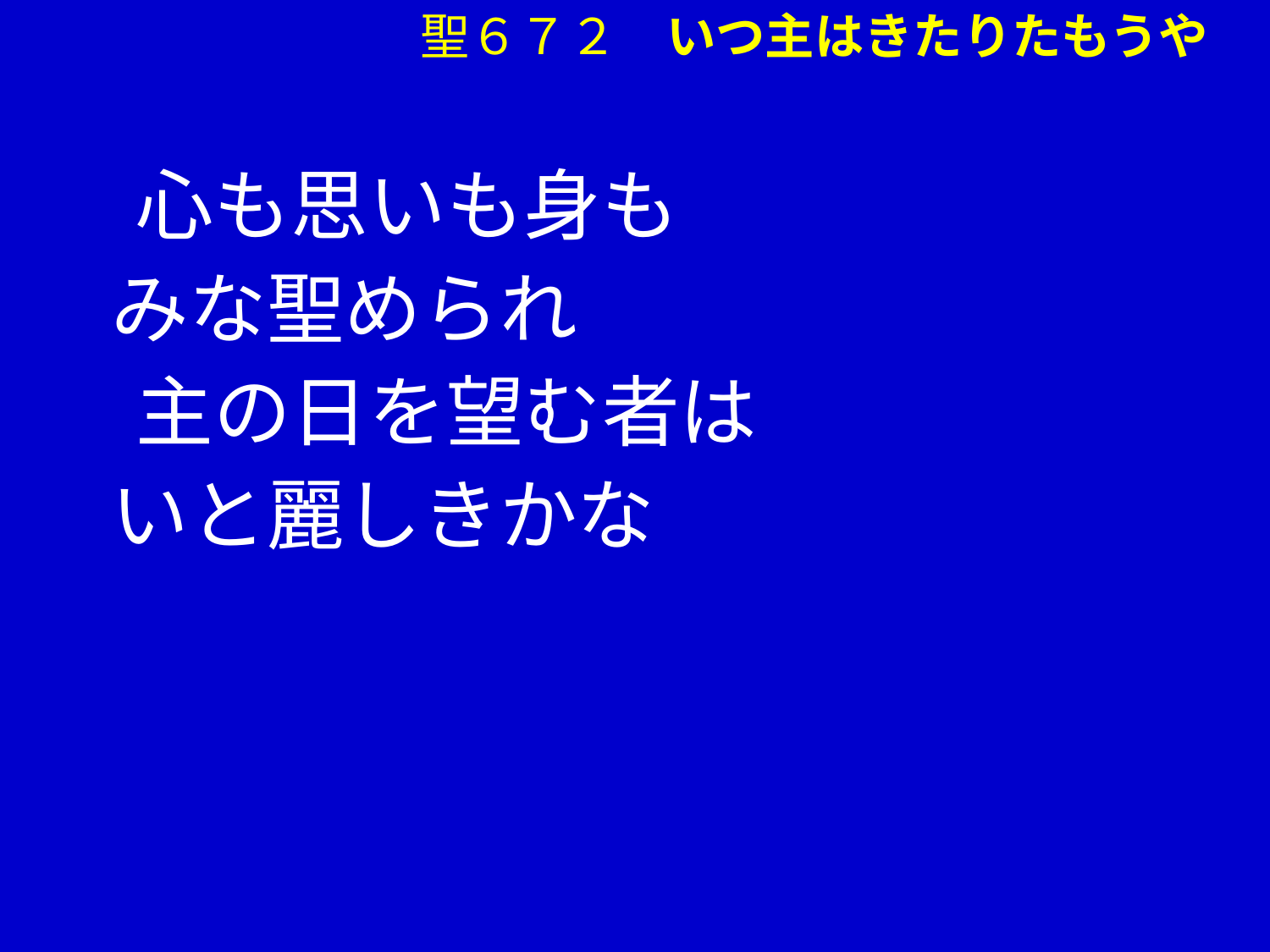

聖６７２　いつ主はきたりたもうや
　 心も思いも身も
   みな聖められ
　 主の日を望む者は
   いと麗しきかな